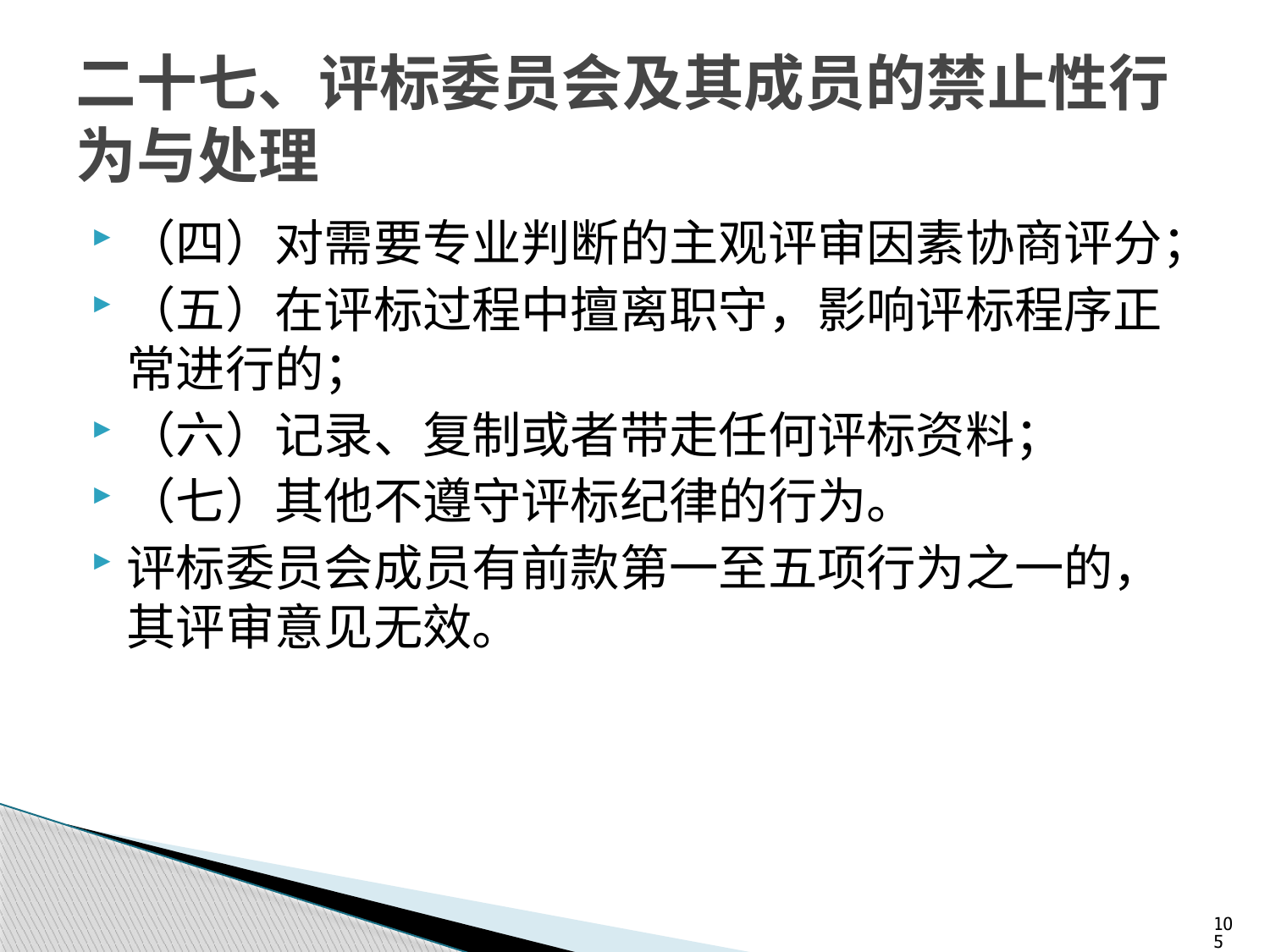

# 二十七、评标委员会及其成员的禁止性行为与处理
（四）对需要专业判断的主观评审因素协商评分；
（五）在评标过程中擅离职守，影响评标程序正常进行的；
（六）记录、复制或者带走任何评标资料；
（七）其他不遵守评标纪律的行为。
评标委员会成员有前款第一至五项行为之一的，其评审意见无效。

105